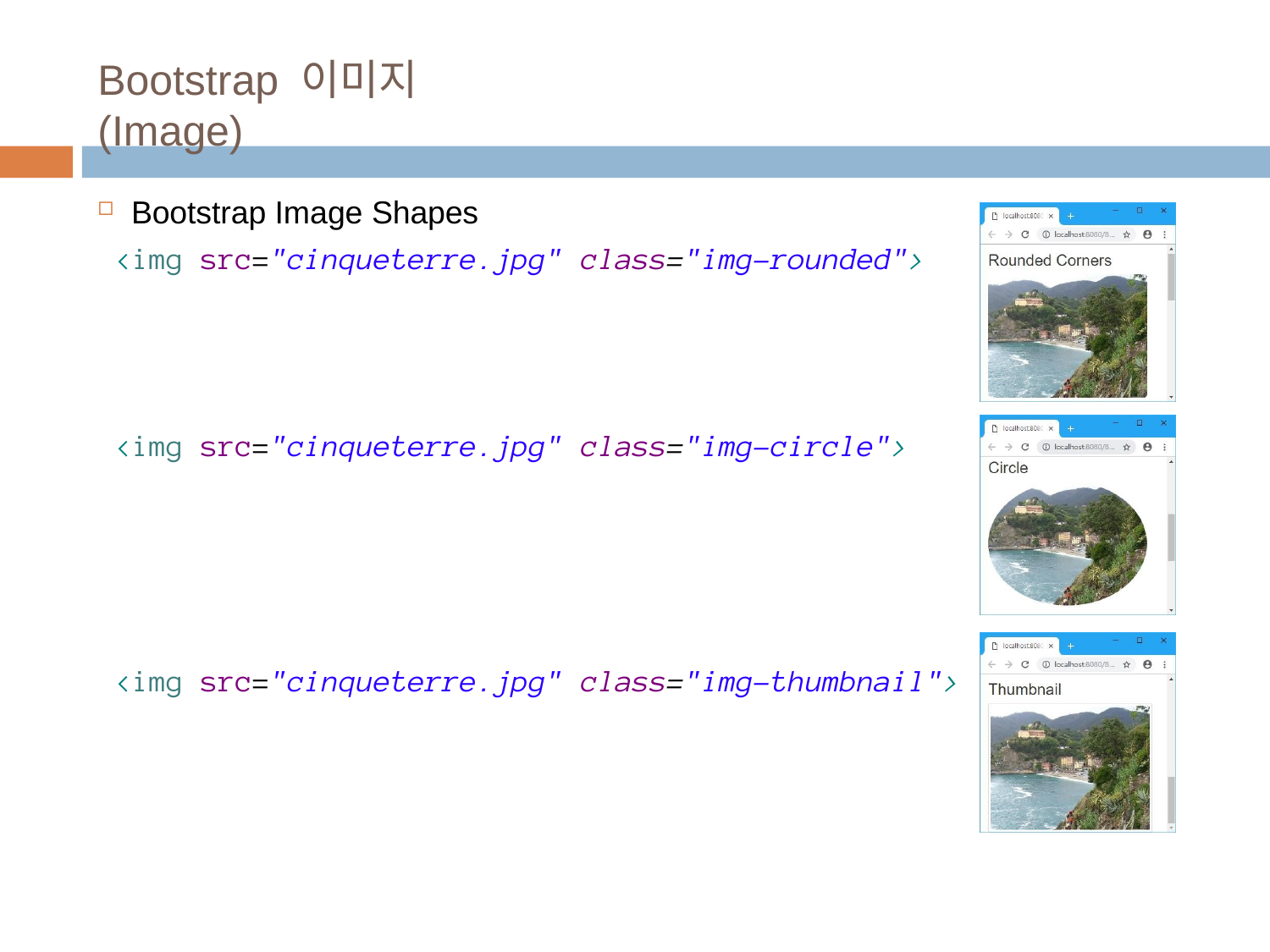

# Bootstrap 이미지(Image)
Bootstrap Image Shapes
<img src="cinqueterre.jpg" class="img-rounded">

<img src="cinqueterre.jpg" class="img-circle">

<img src="cinqueterre.jpg" class="img-thumbnail">